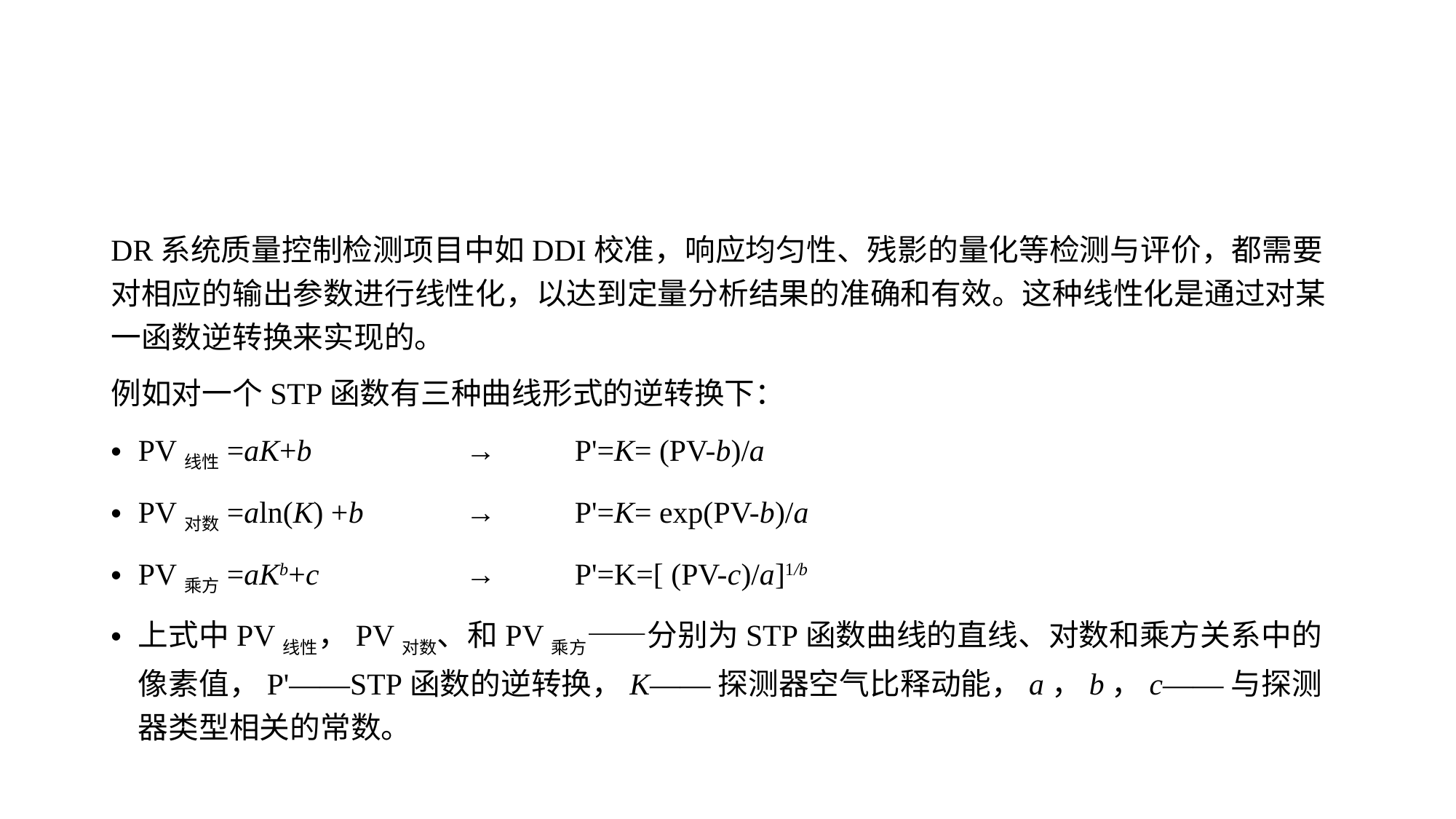

#
DR系统质量控制检测项目中如DDI校准，响应均匀性、残影的量化等检测与评价，都需要对相应的输出参数进行线性化，以达到定量分析结果的准确和有效。这种线性化是通过对某一函数逆转换来实现的。
例如对一个STP函数有三种曲线形式的逆转换下：
PV线性=aK+b		→	P'=K= (PV-b)/a
PV对数=aln(K) +b	→	P'=K= exp(PV-b)/a
PV乘方=aKb+c		→	P'=K=[ (PV-c)/a]1/b
上式中PV线性，PV对数、和PV乘方——分别为STP函数曲线的直线、对数和乘方关系中的像素值，P'——STP函数的逆转换，K——探测器空气比释动能，a，b，c——与探测器类型相关的常数。